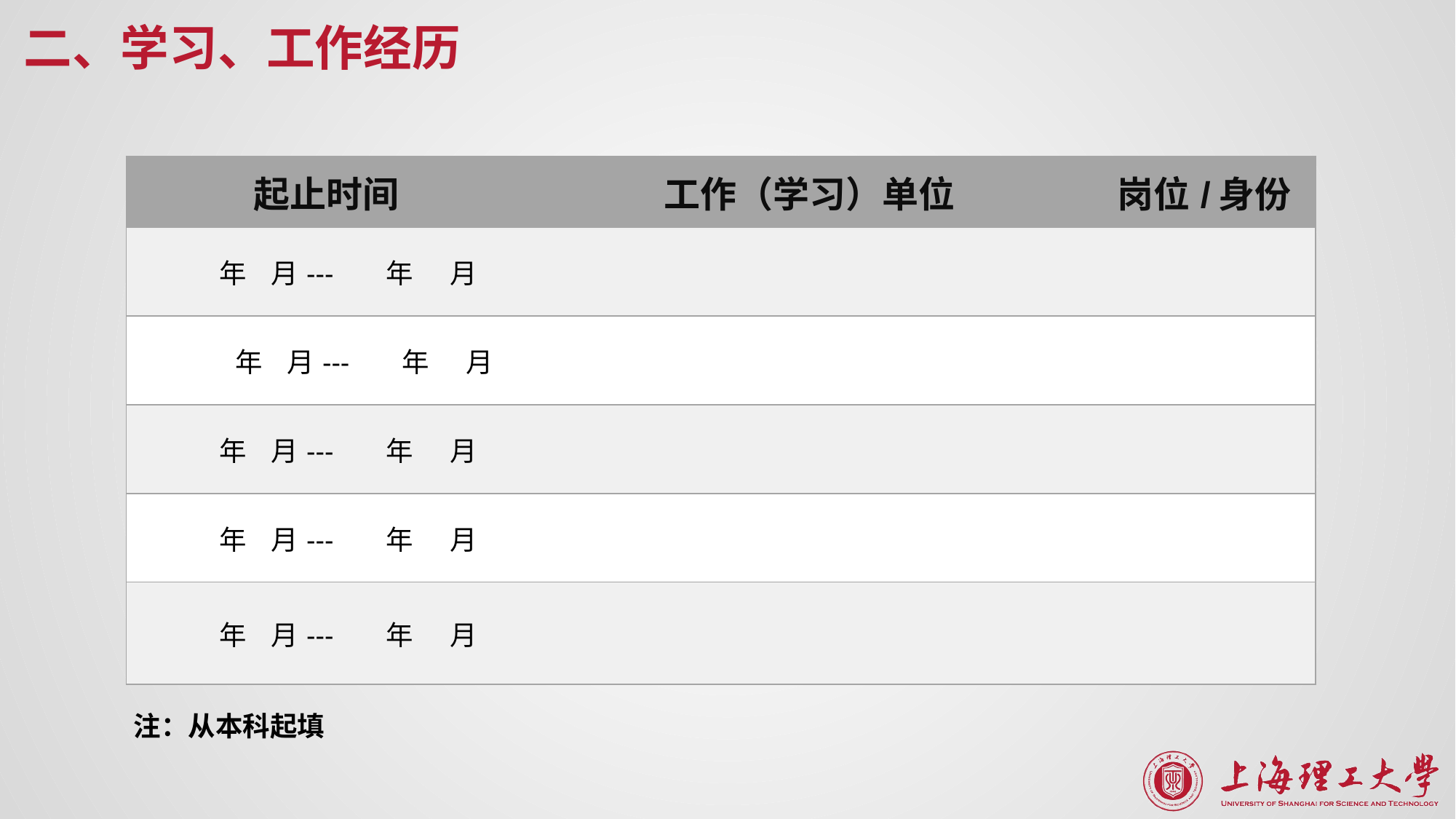

二、学习、工作经历
| 起止时间 | 工作（学习）单位 | 岗位/身份 |
| --- | --- | --- |
| 年 月--- 年 月 |  |  |
| 年 月--- 年 月 |  |  |
| 年 月--- 年 月 |  |  |
| 年 月--- 年 月 |  |  |
| 年 月--- 年 月 |  |  |
注：从本科起填